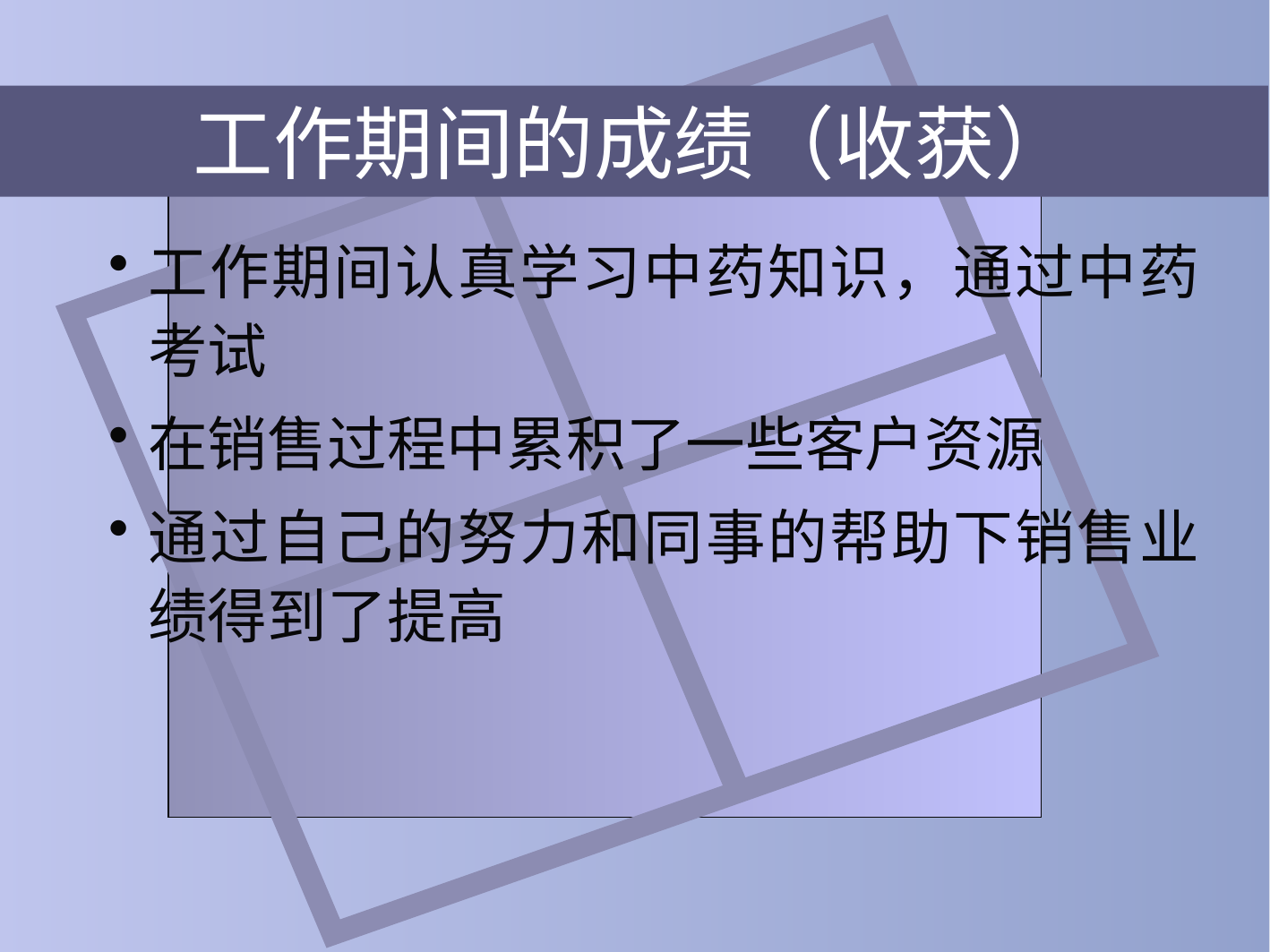

# 工作期间的成绩（收获）
工作期间认真学习中药知识，通过中药考试
在销售过程中累积了一些客户资源
通过自己的努力和同事的帮助下销售业绩得到了提高